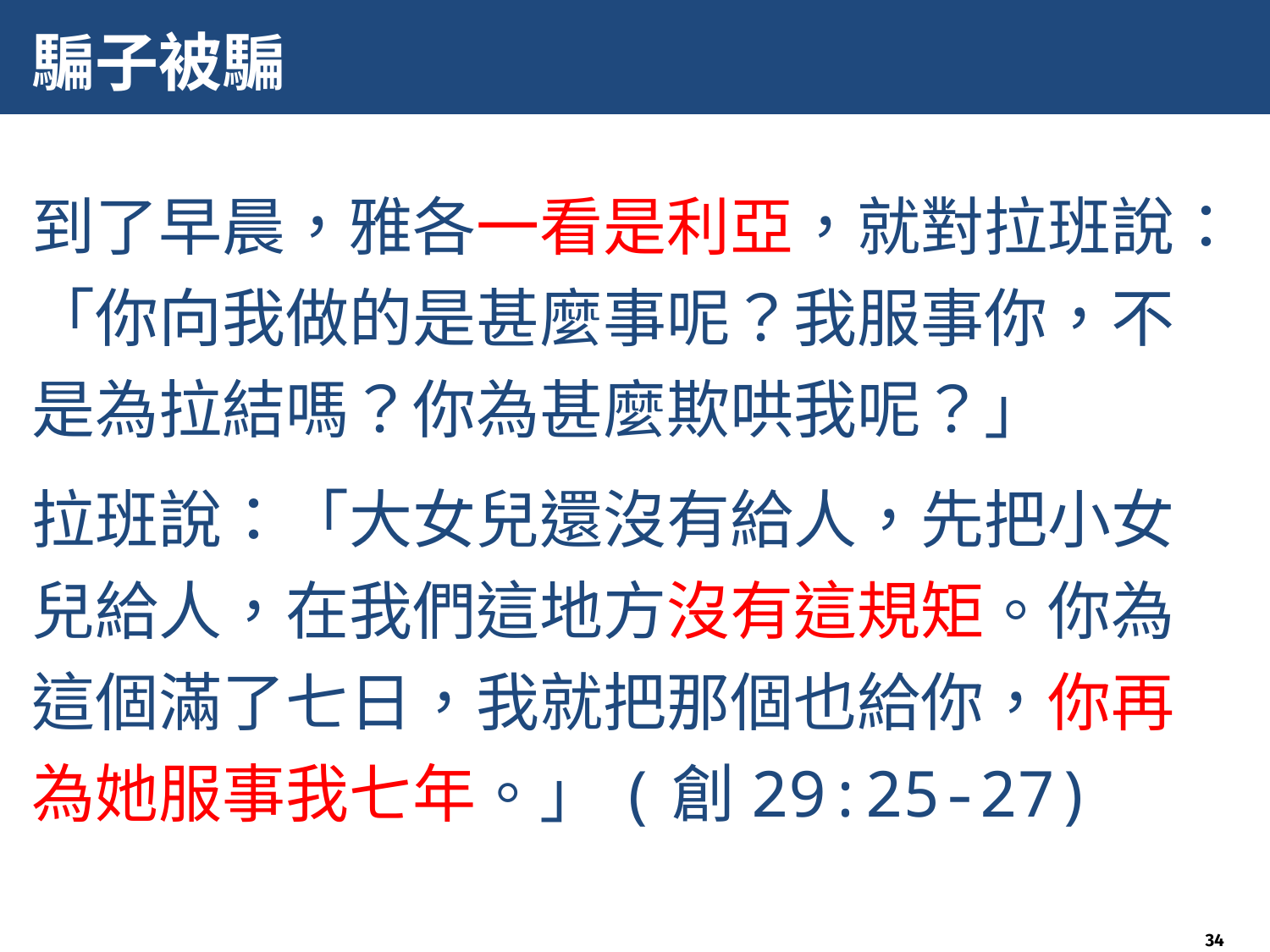

# 騙子被騙
到了早晨，雅各一看是利亞，就對拉班說：「你向我做的是甚麼事呢？我服事你，不是為拉結嗎？你為甚麼欺哄我呢？」
拉班說：「大女兒還沒有給人，先把小女兒給人，在我們這地方沒有這規矩。你為這個滿了七日，我就把那個也給你，你再為她服事我七年。」(創29:25-27)